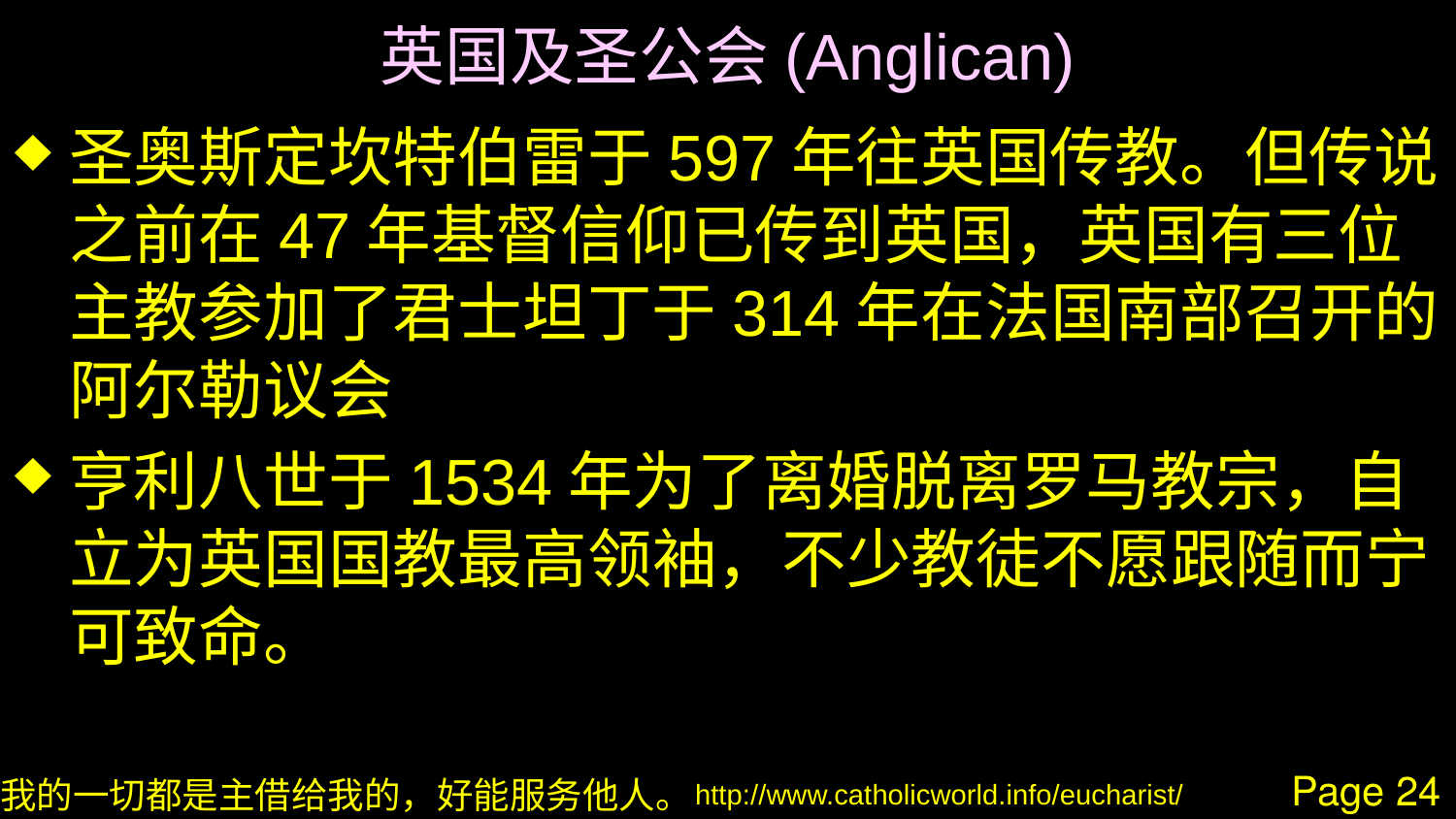

# 英国及圣公会(Anglican)
圣奥斯定坎特伯雷于597年往英国传教。但传说之前在47年基督信仰已传到英国，英国有三位主教参加了君士坦丁于314年在法国南部召开的阿尔勒议会
亨利八世于1534年为了离婚脱离罗马教宗，自立为英国国教最高领袖，不少教徒不愿跟随而宁可致命。